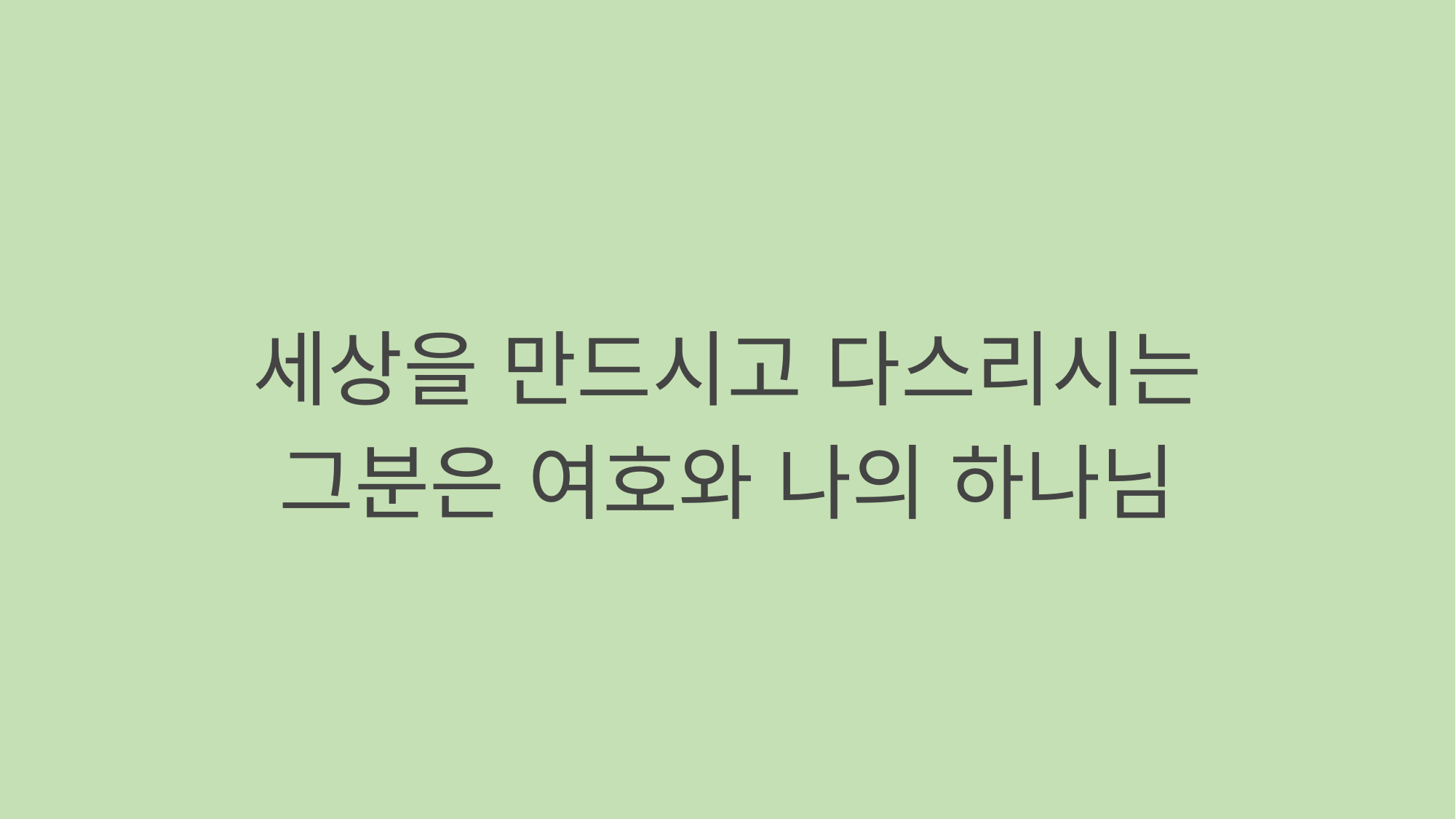

세상을 만드시고 다스리시는
그분은 여호와 나의 하나님